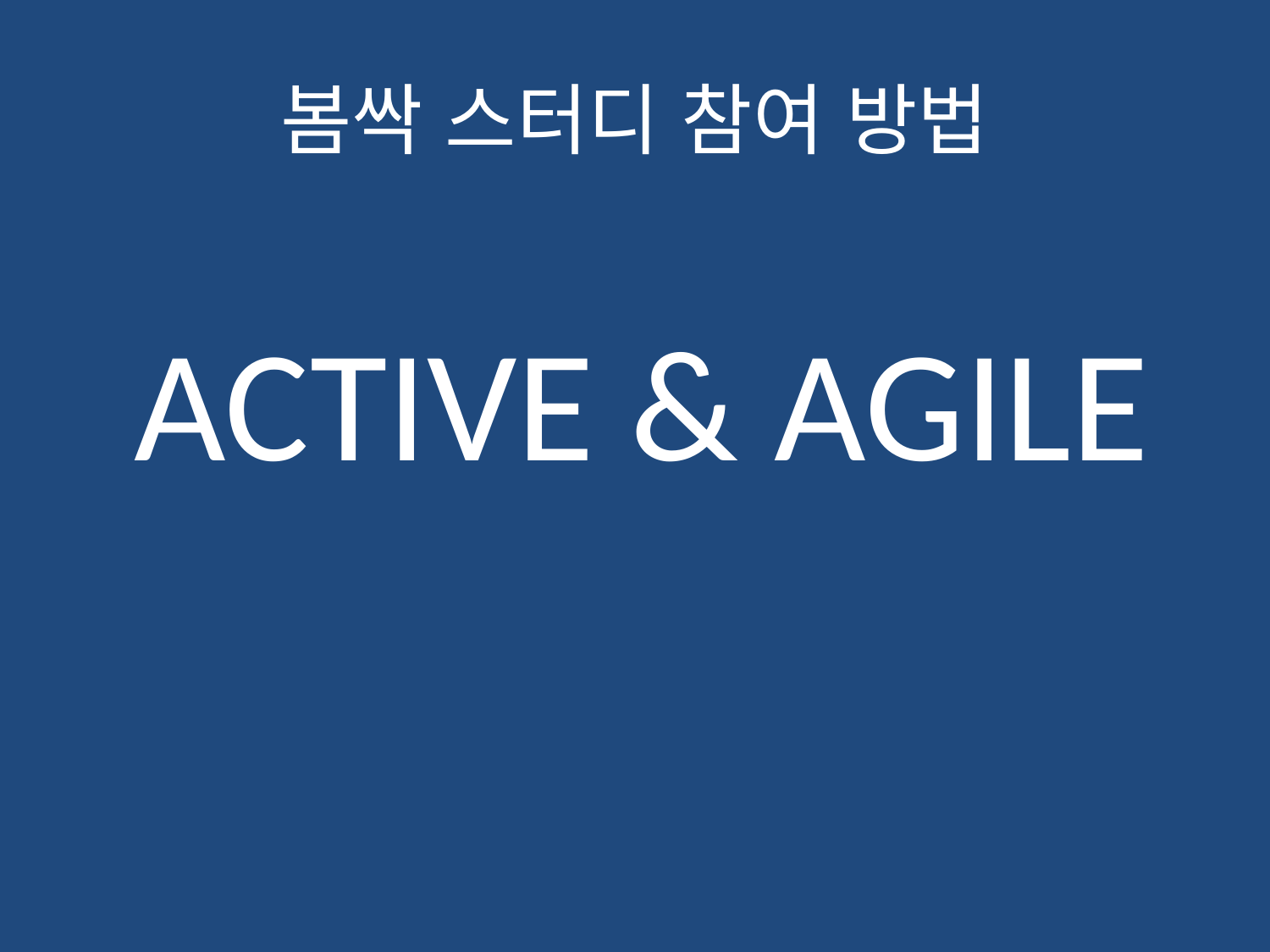

# 봄싹 스터디 참여 방법
ACTIVE & AGILE